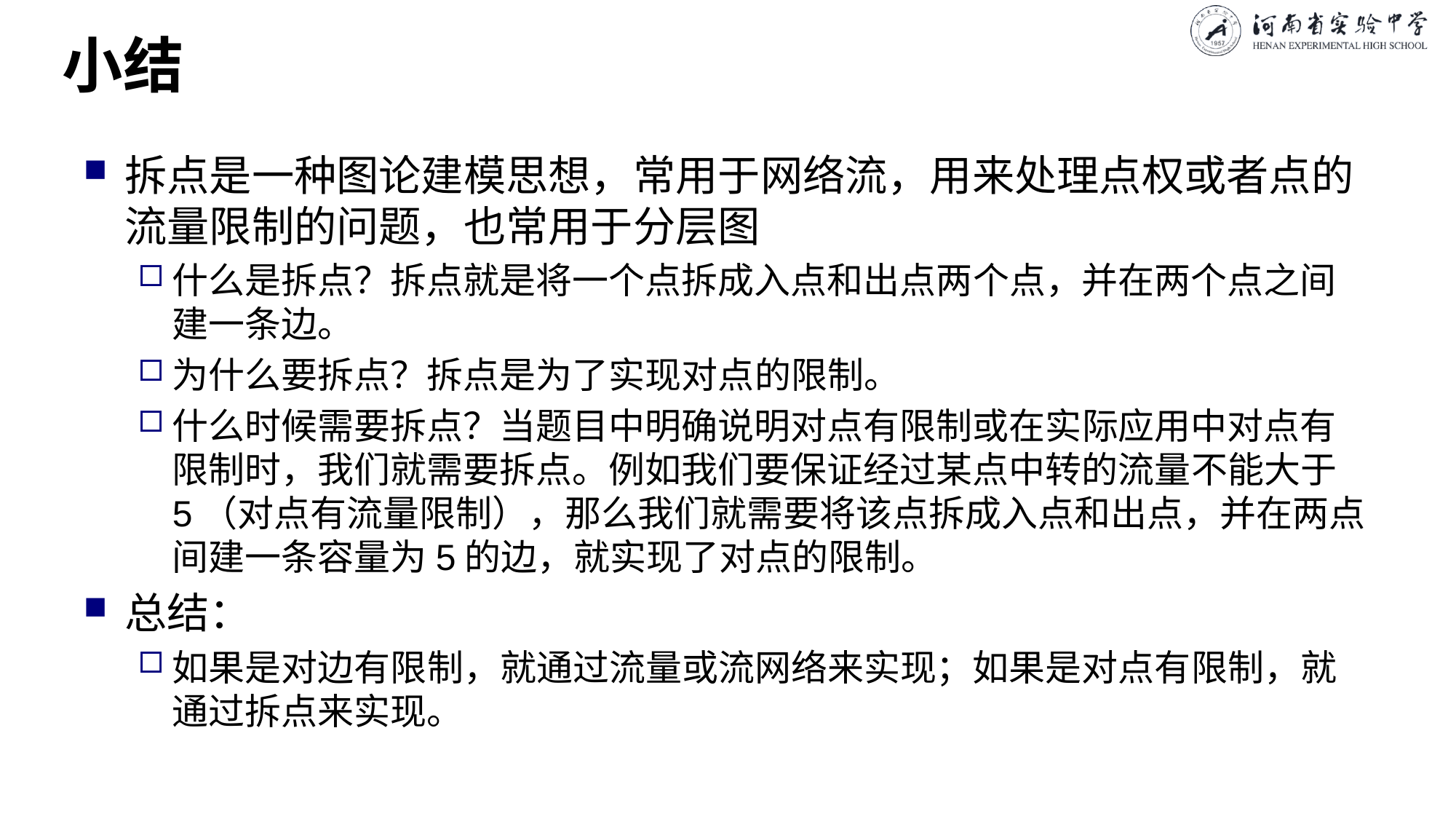

# 小结
拆点是一种图论建模思想，常用于网络流，用来处理点权或者点的流量限制的问题，也常用于分层图
什么是拆点？拆点就是将一个点拆成入点和出点两个点，并在两个点之间建一条边。
为什么要拆点？拆点是为了实现对点的限制。
什么时候需要拆点？当题目中明确说明对点有限制或在实际应用中对点有限制时，我们就需要拆点。例如我们要保证经过某点中转的流量不能大于5（对点有流量限制），那么我们就需要将该点拆成入点和出点，并在两点间建一条容量为5的边，就实现了对点的限制。
总结：
如果是对边有限制，就通过流量或流网络来实现；如果是对点有限制，就通过拆点来实现。